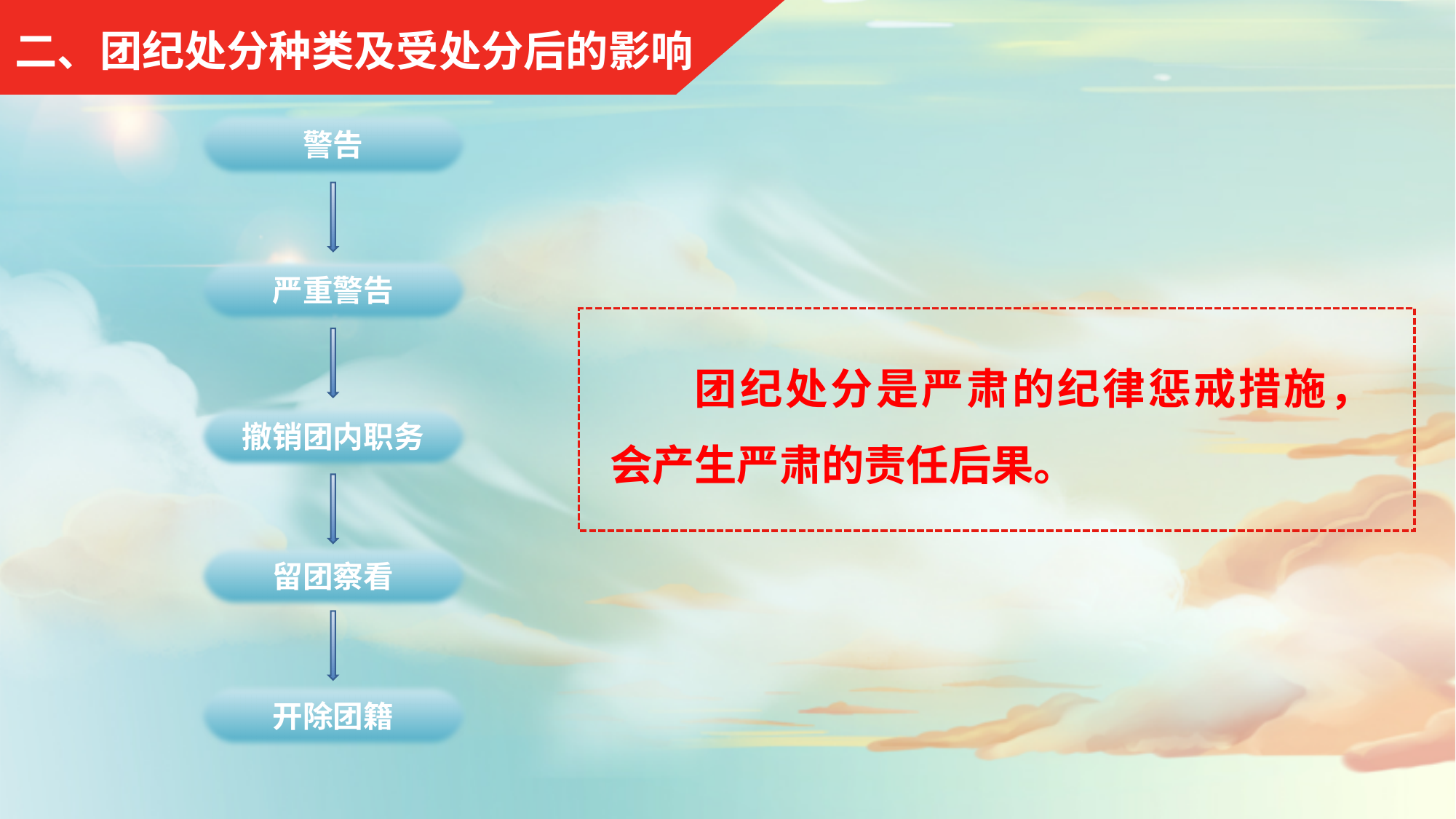

二、团纪处分种类及受处分后的影响
警告

严重警告

团纪处分是严肃的纪律惩戒措施，会产生严肃的责任后果。
撤销团内职务

留团察看

开除团籍